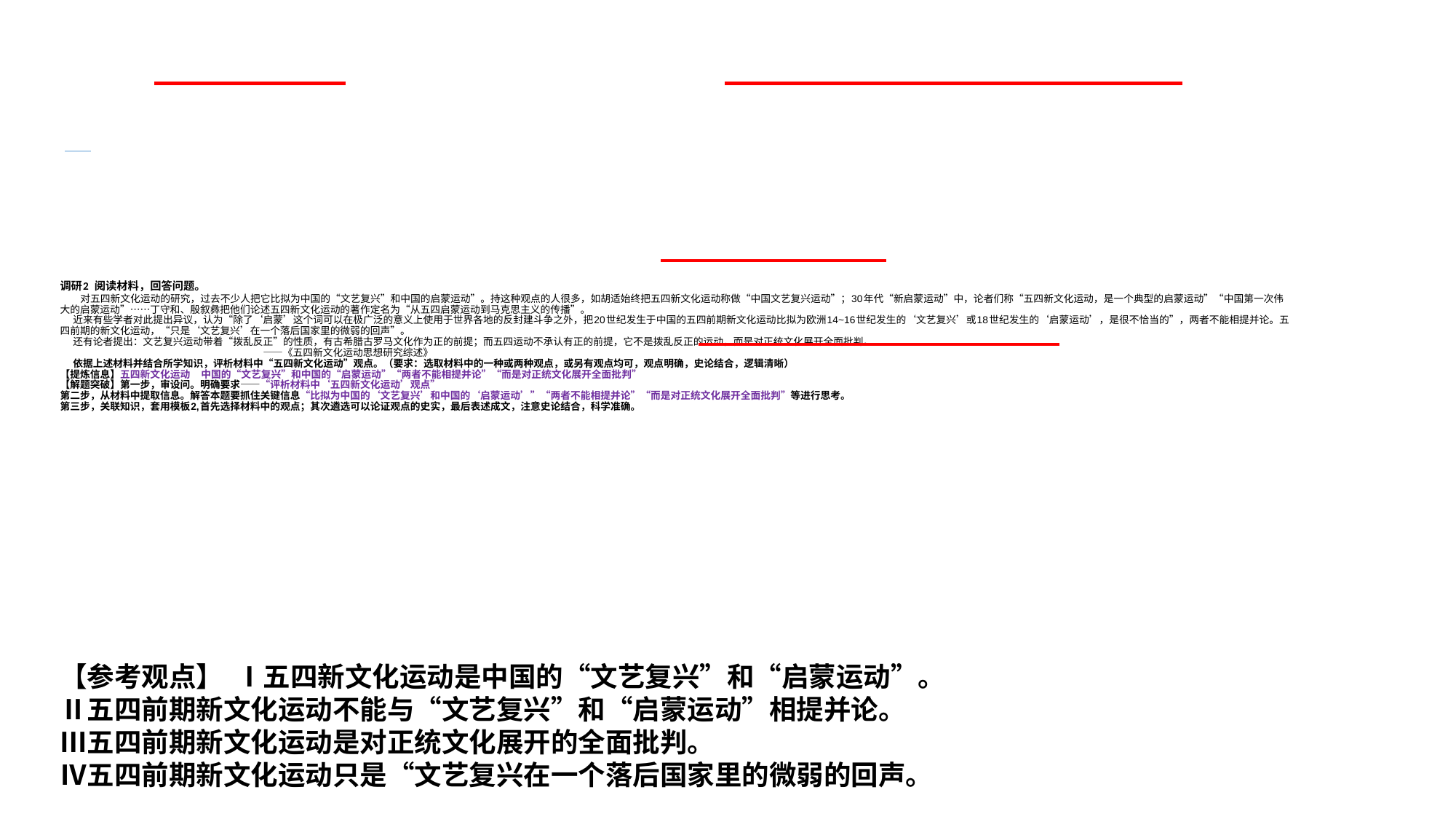

# 调研2  阅读材料，回答问题。 对五四新文化运动的研究，过去不少人把它比拟为中国的“文艺复兴”和中国的启蒙运动”。持这种观点的人很多，如胡适始终把五四新文化运动称做“中国文艺复兴运动”；30年代“新启蒙运动”中，论者们称“五四新文化运动，是一个典型的启蒙运动”“中国第一次伟大的启蒙运动”……丁守和、殷叙彝把他们论述五四新文化运动的著作定名为“从五四启蒙运动到马克思主义的传播”。 近来有些学者对此提出异议，认为“除了‘启蒙’这个词可以在极广泛的意义上使用于世界各地的反封建斗争之外，把20世纪发生于中国的五四前期新文化运动比拟为欧洲14~16世纪发生的‘文艺复兴’或18世纪发生的‘启蒙运动’，是很不恰当的”，两者不能相提并论。五四前期的新文化运动，“只是‘文艺复兴’在一个落后国家里的微弱的回声”。 还有论者提出：文艺复兴运动带着“拨乱反正”的性质，有古希腊古罗马文化作为正的前提；而五四运动不承认有正的前提，它不是拨乱反正的运动，而是对正统文化展开全面批判。 ——《五四新文化运动思想研究综述》 依据上述材料并结合所学知识，评析材料中“五四新文化运动”观点。（要求：选取材料中的一种或两种观点，或另有观点均可，观点明确，史论结合，逻辑清晰） 【提炼信息】五四新文化运动     中国的“文艺复兴”和中国的“启蒙运动”“两者不能相提并论”“而是对正统文化展开全面批判” 【解题突破】第一步，审设问。明确要求——“评析材料中‘五四新文化运动’观点” 第二步，从材料中提取信息。解答本题要抓住关键信息“比拟为中国的‘文艺复兴’和中国的‘启蒙运动’”“两者不能相提并论”“而是对正统文化展开全面批判”等进行思考。 第三步，关联知识，套用模板2,首先选择材料中的观点；其次遴选可以论证观点的史实，最后表述成文，注意史论结合，科学准确。
【参考观点】  Ⅰ五四新文化运动是中国的“文艺复兴”和“启蒙运动”。
Ⅱ五四前期新文化运动不能与“文艺复兴”和“启蒙运动”相提并论。
Ⅲ五四前期新文化运动是对正统文化展开的全面批判。
Ⅳ五四前期新文化运动只是“文艺复兴在一个落后国家里的微弱的回声。